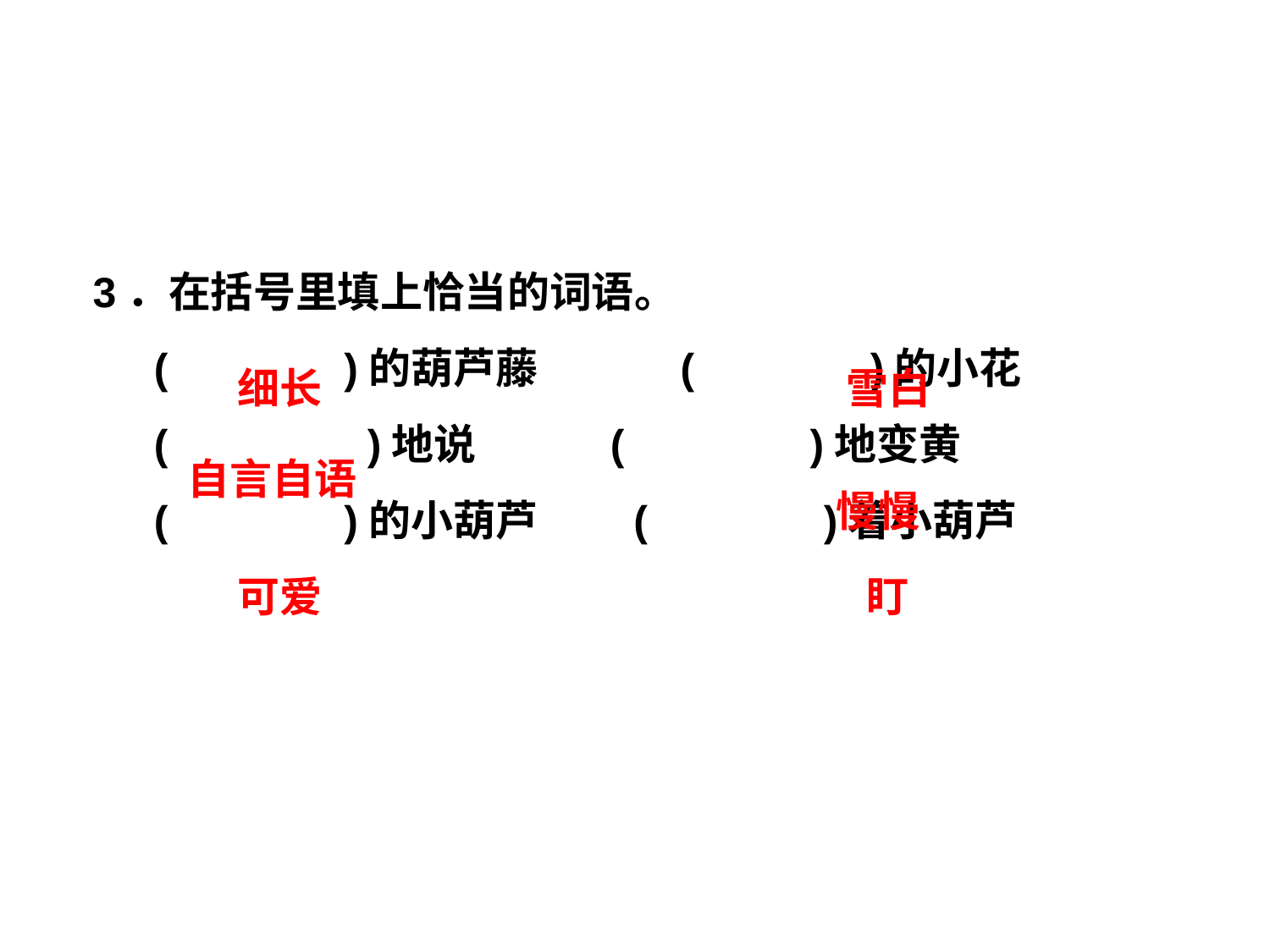

3．在括号里填上恰当的词语。
(　　　   )的葫芦藤　　     (　　　   )的小花　　　(　　　　 )地说             (　　　    )地变黄
(　　　   )的小葫芦         (　　　   )着小葫芦
细长
雪白
自言自语
慢慢
可爱
盯